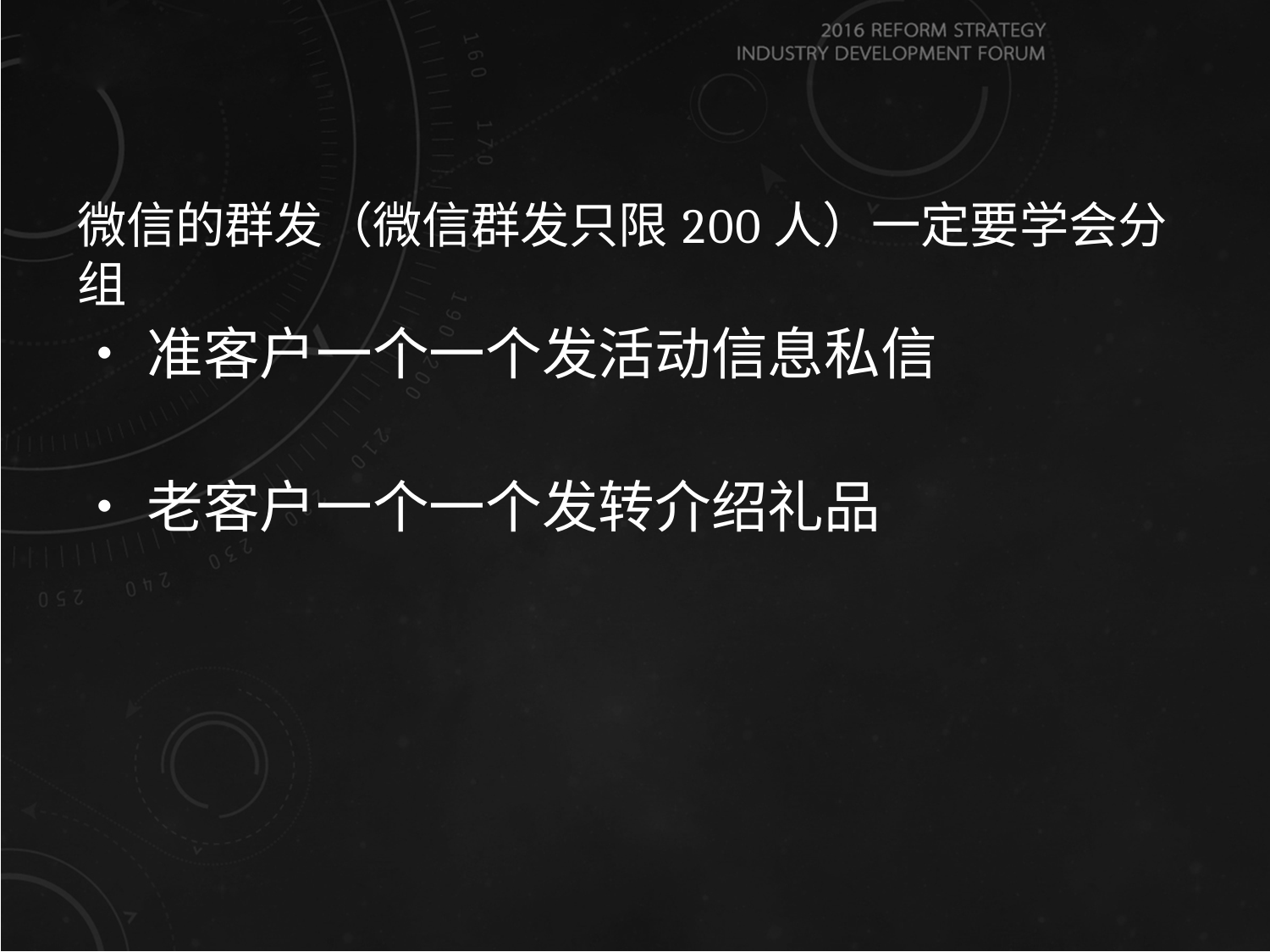

# 微信的群发（微信群发只限200人）一定要学会分组

•	准客户一个一个发活动信息私信

•	老客户一个一个发转介绍礼品